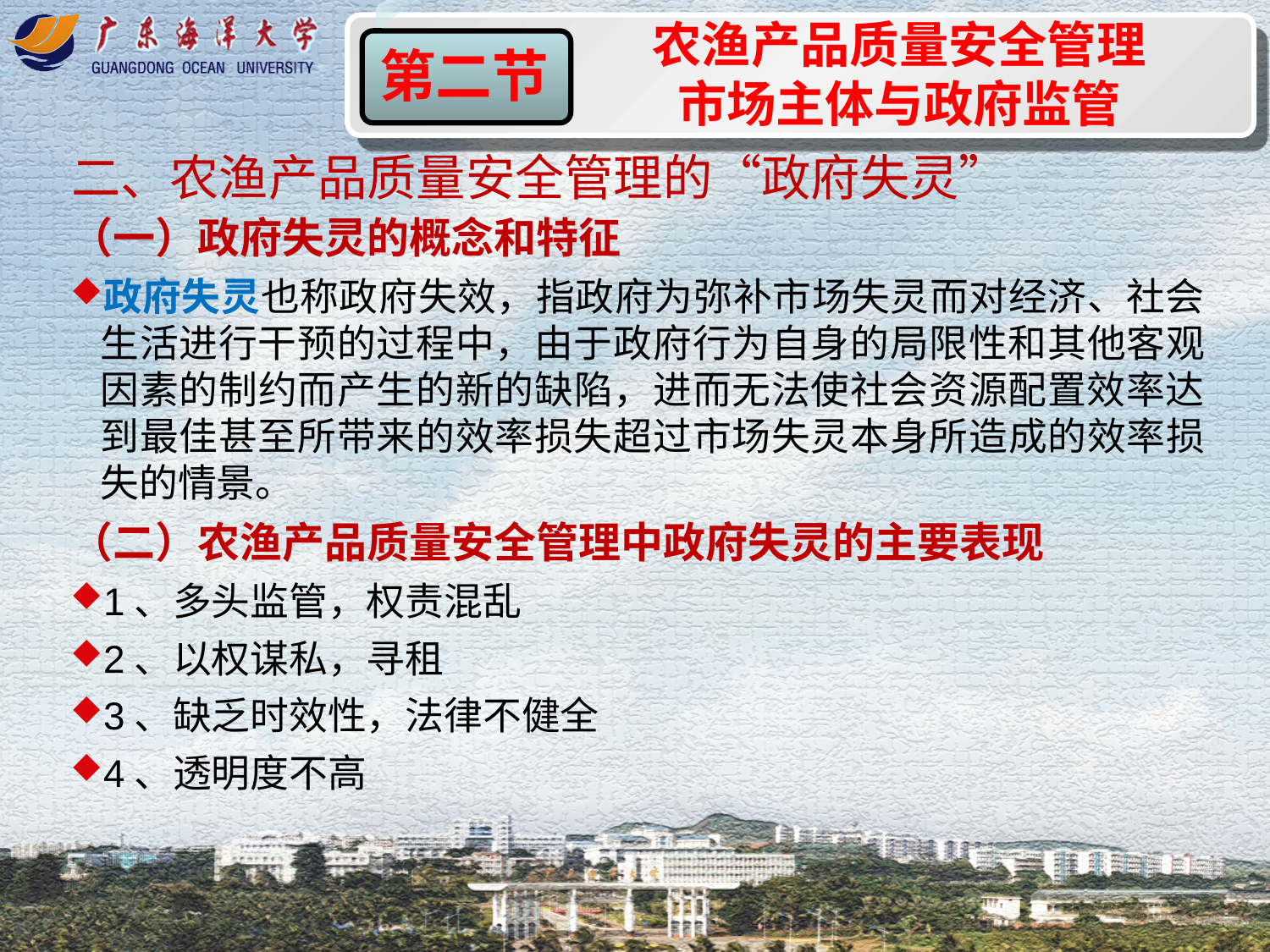

农渔产品质量安全管理市场主体与政府监管

第二节
二、农渔产品质量安全管理的“政府失灵”
（一）政府失灵的概念和特征
政府失灵也称政府失效，指政府为弥补市场失灵而对经济、社会生活进行干预的过程中，由于政府行为自身的局限性和其他客观因素的制约而产生的新的缺陷，进而无法使社会资源配置效率达到最佳甚至所带来的效率损失超过市场失灵本身所造成的效率损失的情景。
（二）农渔产品质量安全管理中政府失灵的主要表现
1、多头监管，权责混乱
2、以权谋私，寻租
3、缺乏时效性，法律不健全
4、透明度不高